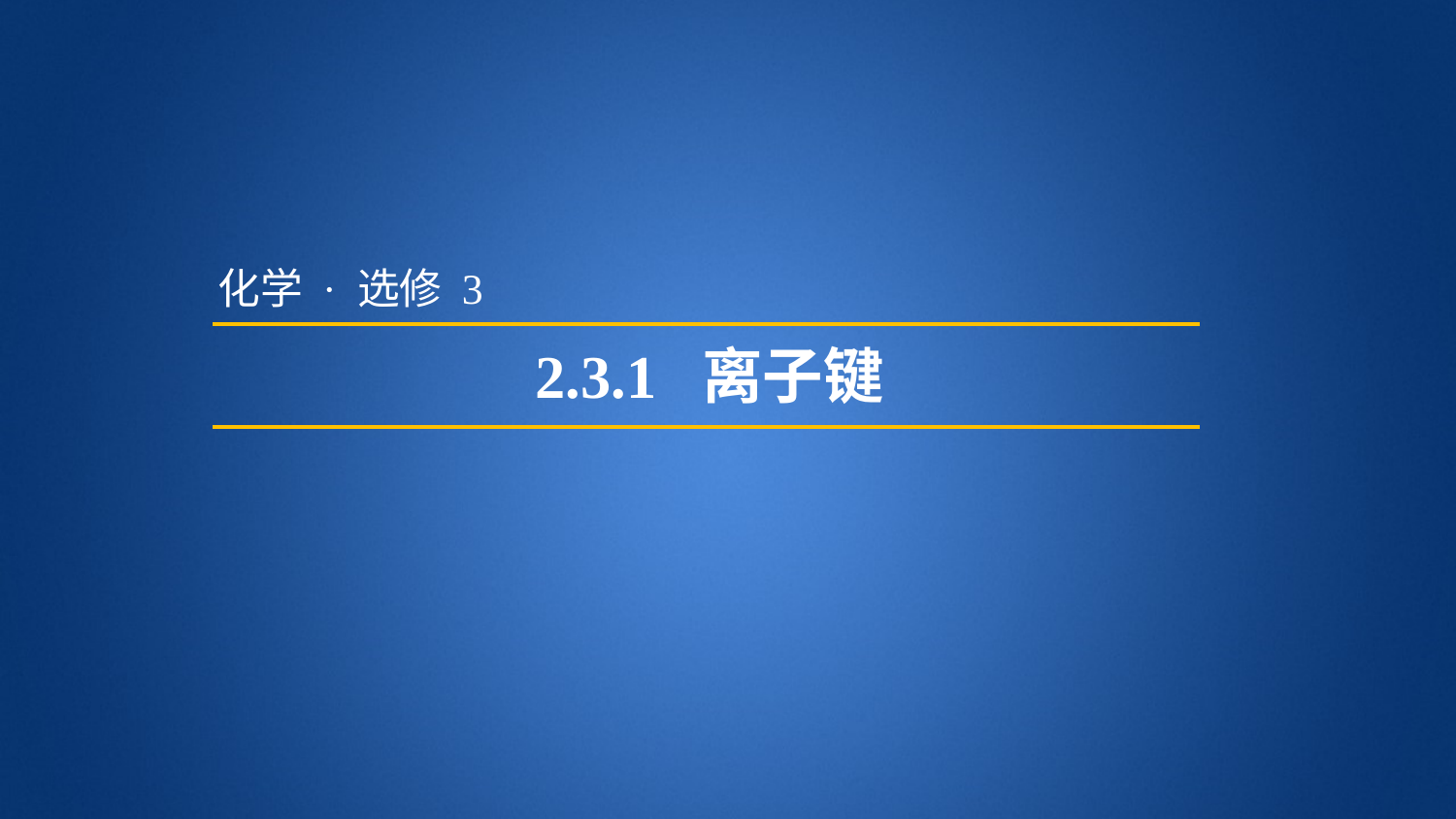

组织建设
化学 · 选修 3
2.3.1  离子键